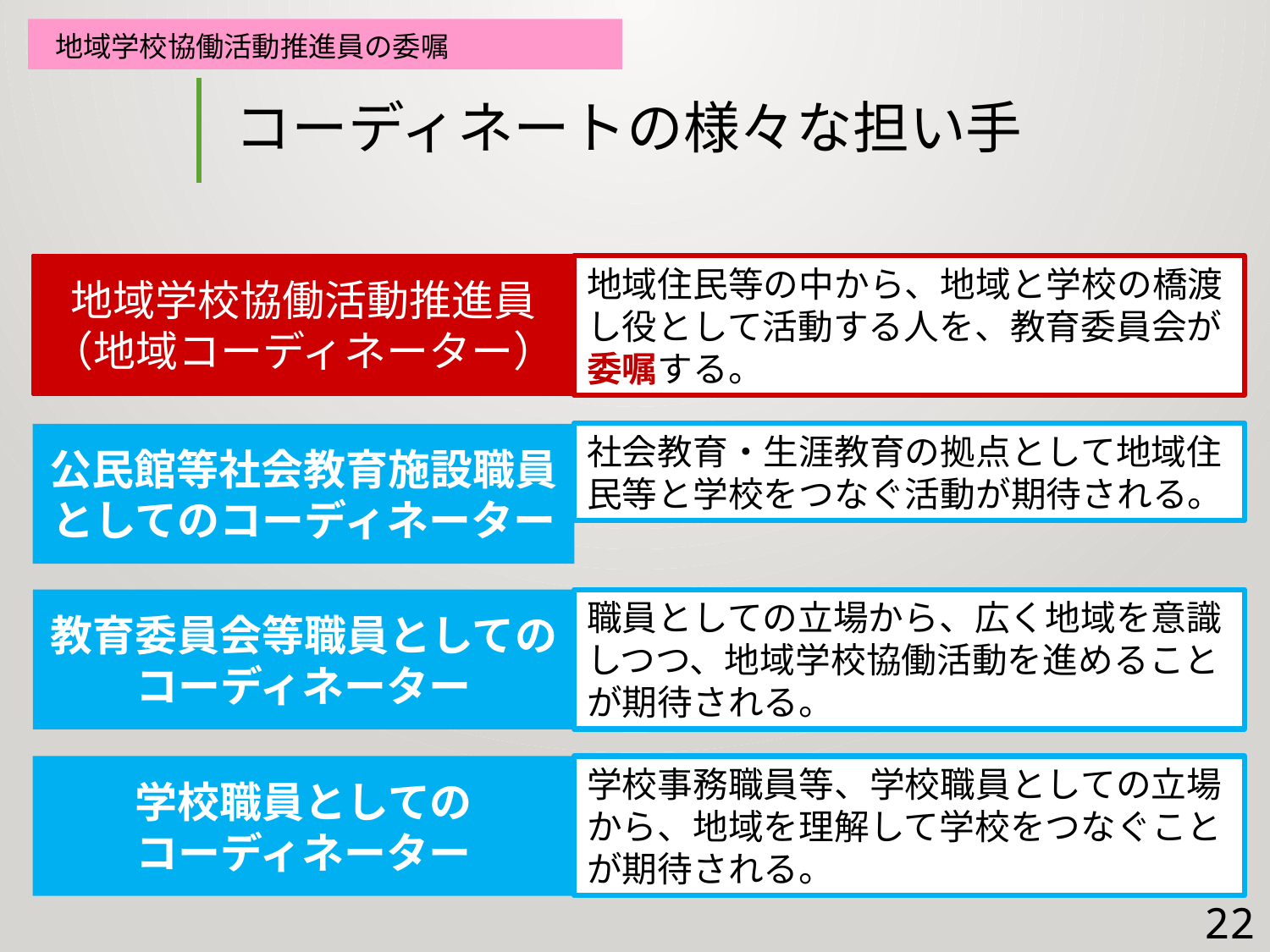

地域学校協働活動推進員の委嘱
 コーディネートの様々な担い手
地域学校協働活動推進員
（地域コーディネーター）
地域住民等の中から、地域と学校の橋渡し役として活動する人を、教育委員会が委嘱する。
社会教育・生涯教育の拠点として地域住民等と学校をつなぐ活動が期待される。
公民館等社会教育施設職員としてのコーディネーター
教育委員会等職員としての
コーディネーター
職員としての立場から、広く地域を意識しつつ、地域学校協働活動を進めることが期待される。
学校職員としての
コーディネーター
学校事務職員等、学校職員としての立場から、地域を理解して学校をつなぐことが期待される。
22